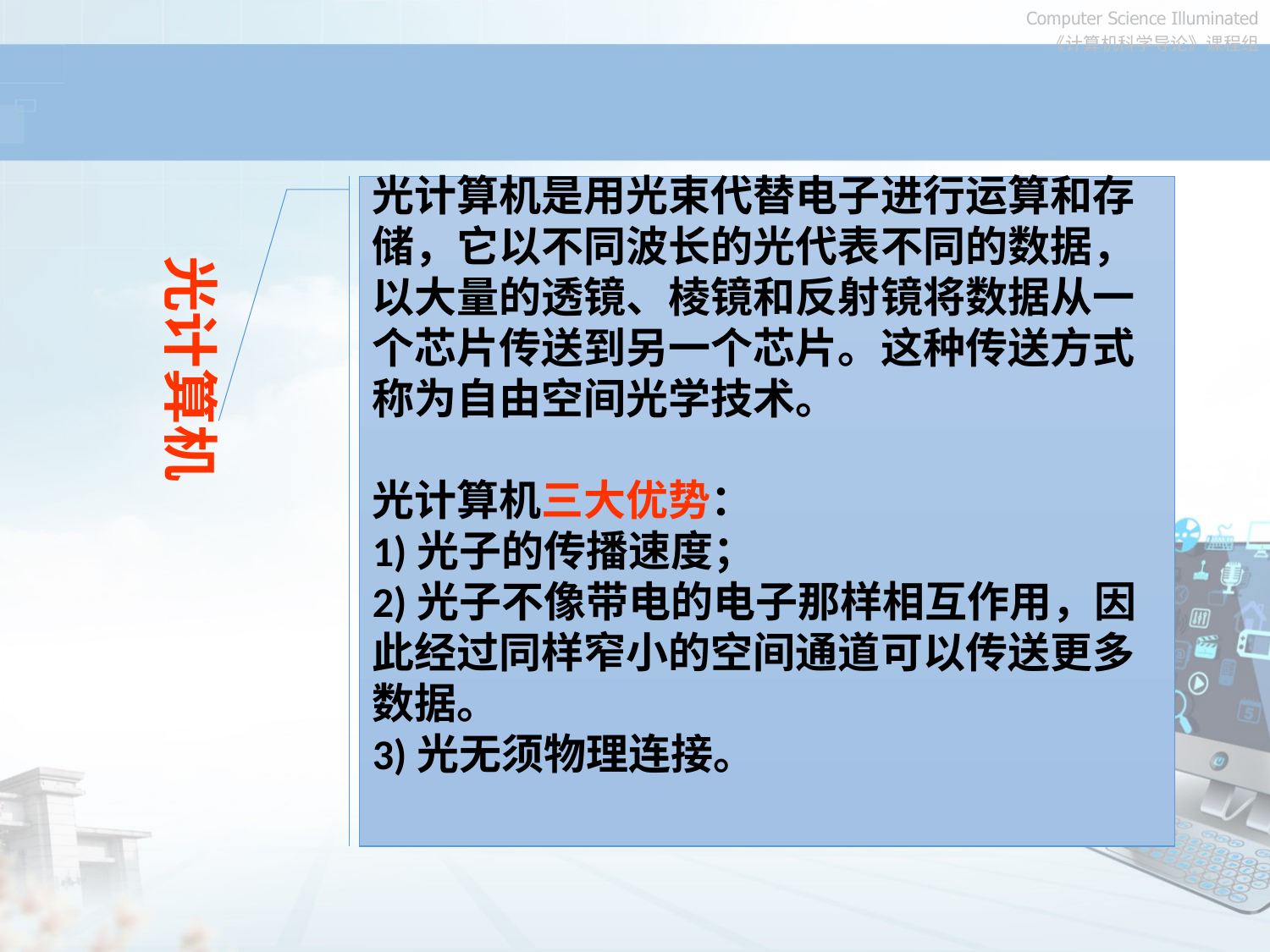

光计算机是用光束代替电子进行运算和存储，它以不同波长的光代表不同的数据，以大量的透镜、棱镜和反射镜将数据从一个芯片传送到另一个芯片。这种传送方式称为自由空间光学技术。

光计算机三大优势：
1)光子的传播速度；
2)光子不像带电的电子那样相互作用，因此经过同样窄小的空间通道可以传送更多数据。
3)光无须物理连接。

光计算机